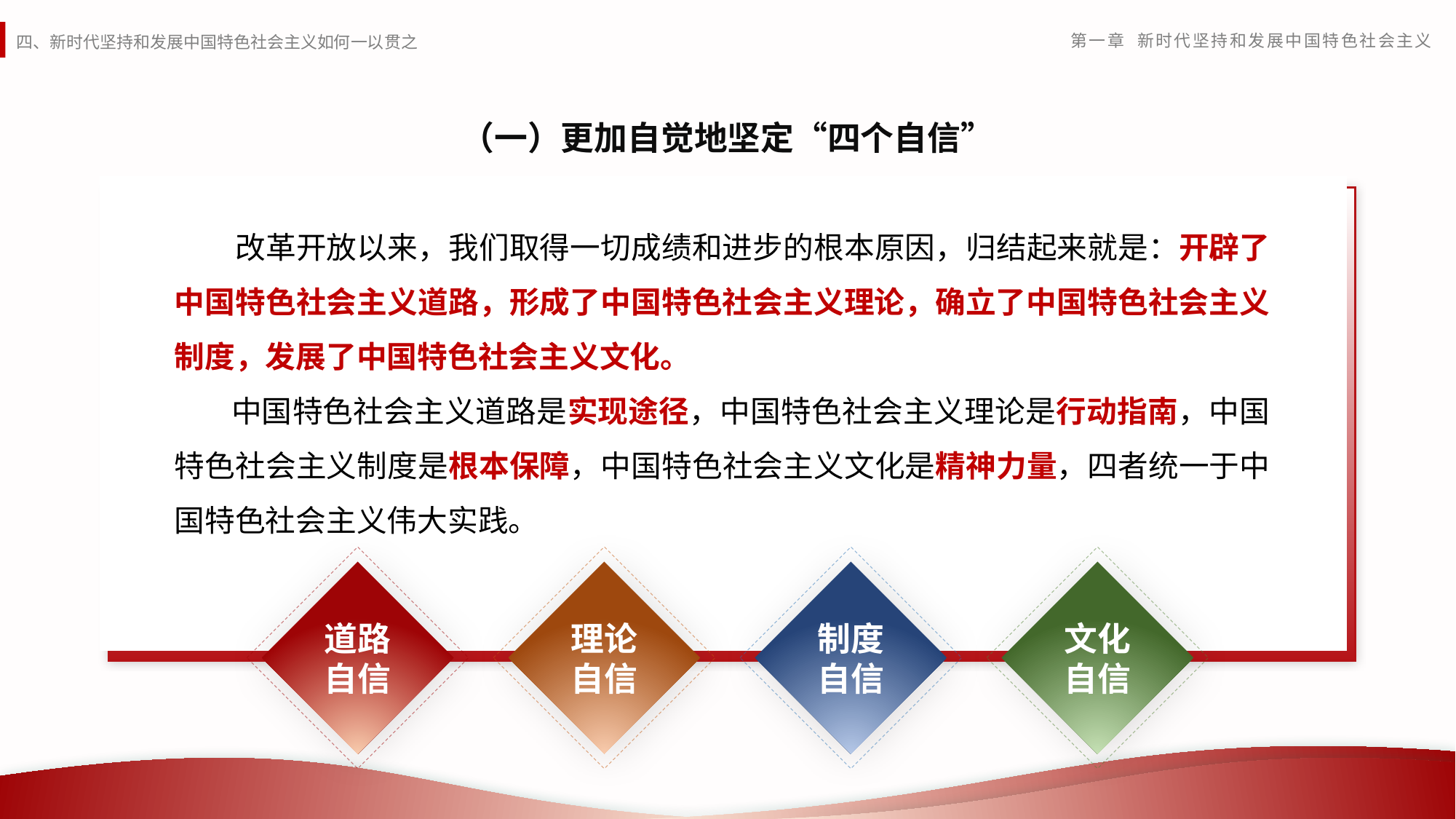

（一）更加自觉地坚定“四个自信”

　　改革开放以来，我们取得一切成绩和进步的根本原因，归结起来就是：开辟了中国特色社会主义道路，形成了中国特色社会主义理论，确立了中国特色社会主义制度，发展了中国特色社会主义文化。
       中国特色社会主义道路是实现途径，中国特色社会主义理论是行动指南，中国特色社会主义制度是根本保障，中国特色社会主义文化是精神力量，四者统一于中国特色社会主义伟大实践。

道路自信

理论自信

制度自信

文化自信